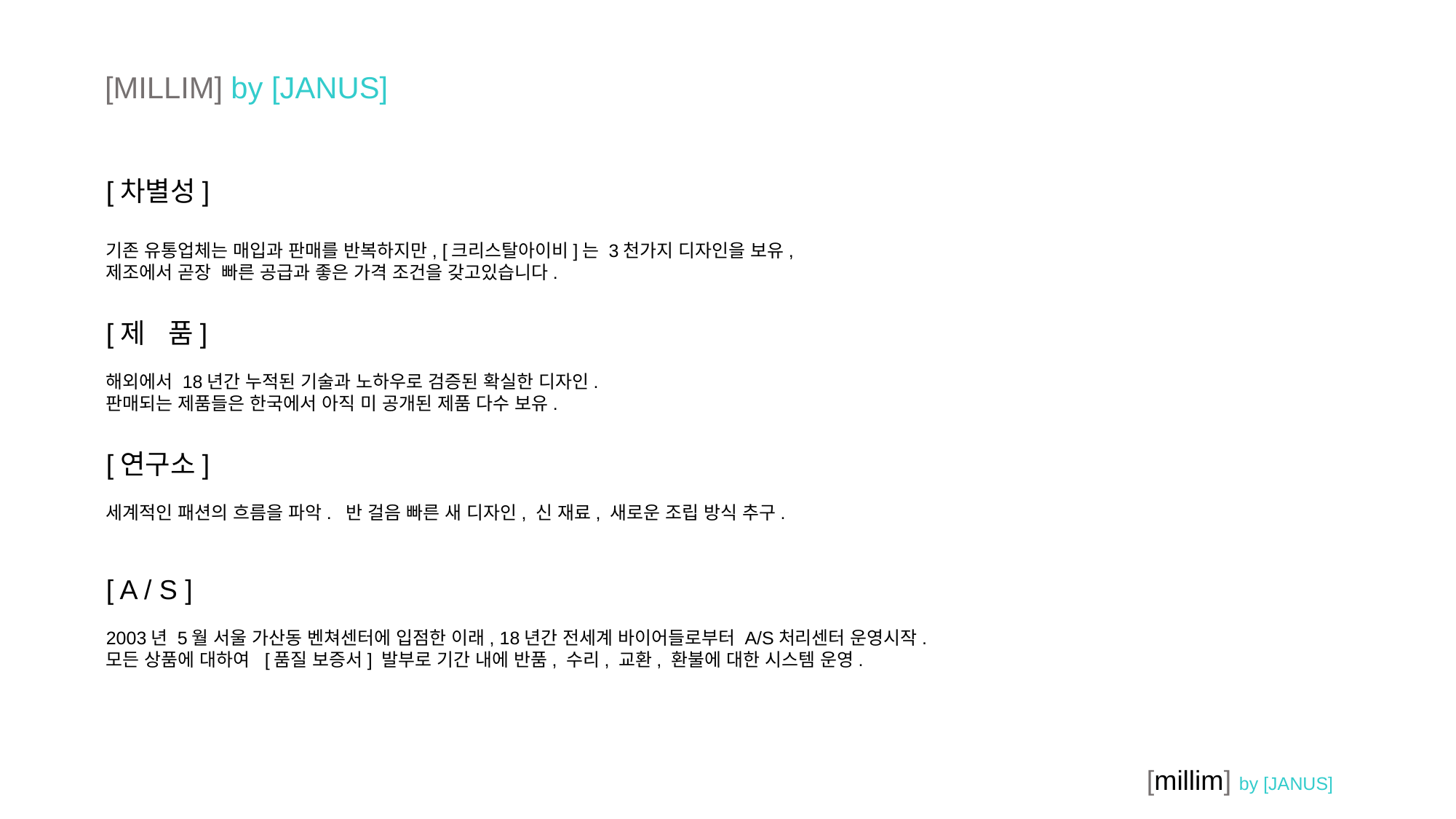

[MILLIM] by [JANUS]

[차별성]

기존 유통업체는 매입과 판매를 반복하지만, [크리스탈아이비]는 3천가지 디자인을 보유,
제조에서 곧장  빠른 공급과 좋은 가격 조건을 갖고있습니다.

[제   품]

해외에서 18년간 누적된 기술과 노하우로 검증된 확실한 디자인.
판매되는 제품들은 한국에서 아직 미 공개된 제품 다수 보유.

[연구소]

세계적인 패션의 흐름을 파악.  반 걸음 빠른 새 디자인, 신 재료, 새로운 조립 방식 추구.

[ A / S ]

2003년 5월 서울 가산동 벤쳐센터에 입점한 이래, 18년간 전세계 바이어들로부터 A/S처리센터 운영시작.
모든 상품에 대하여  [품질 보증서] 발부로 기간 내에 반품, 수리, 교환, 환불에 대한 시스템 운영.
[millim] by [JANUS]